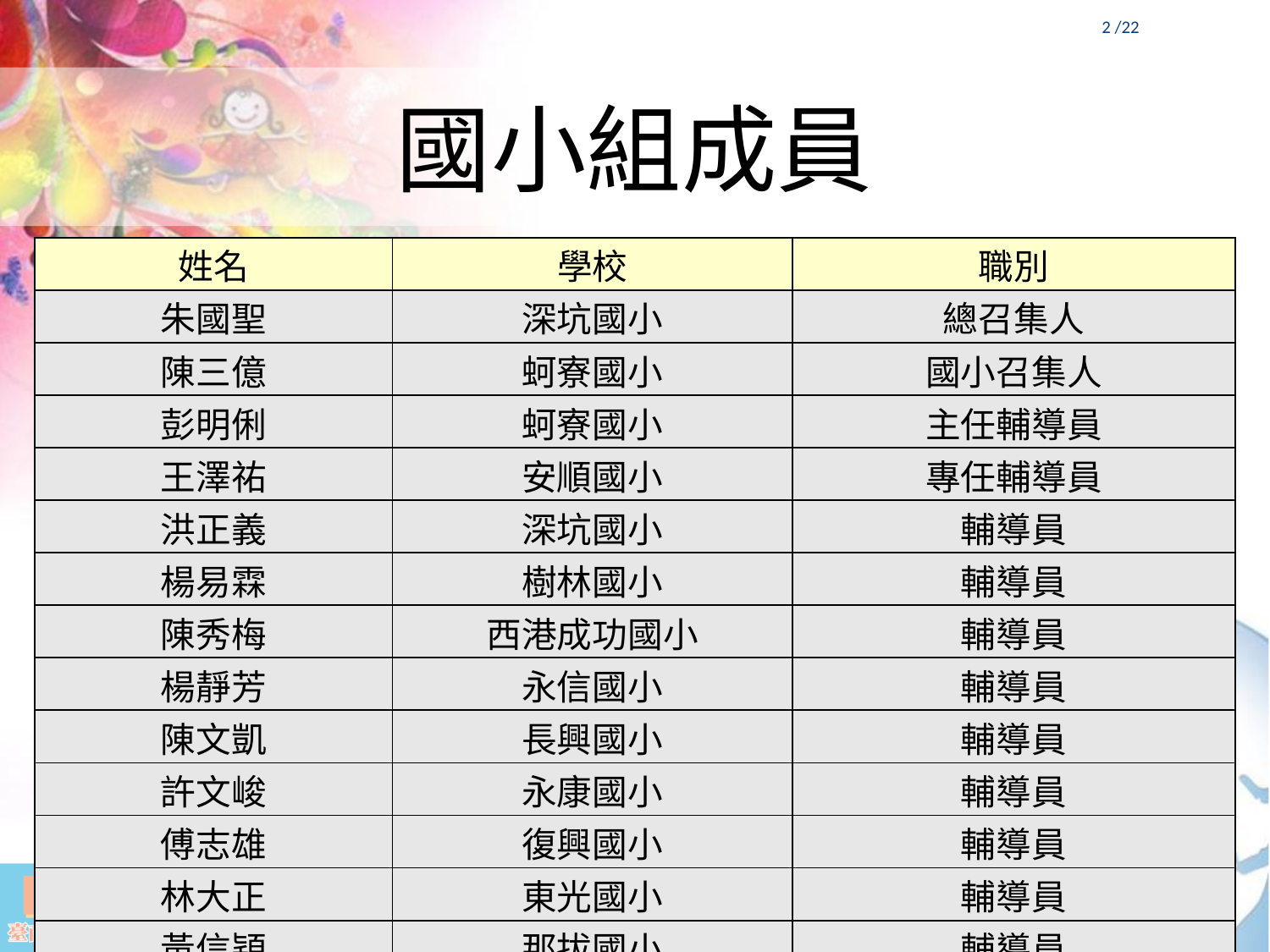

2 /22
# 國小組成員
| 姓名 | 學校 | 職別 |
| --- | --- | --- |
| 朱國聖 | 深坑國小 | 總召集人 |
| 陳三億 | 蚵寮國小 | 國小召集人 |
| 彭明俐 | 蚵寮國小 | 主任輔導員 |
| 王澤祐 | 安順國小 | 專任輔導員 |
| 洪正義 | 深坑國小 | 輔導員 |
| 楊易霖 | 樹林國小 | 輔導員 |
| 陳秀梅 | 西港成功國小 | 輔導員 |
| 楊靜芳 | 永信國小 | 輔導員 |
| 陳文凱 | 長興國小 | 輔導員 |
| 許文峻 | 永康國小 | 輔導員 |
| 傅志雄 | 復興國小 | 輔導員 |
| 林大正 | 東光國小 | 輔導員 |
| 黃信穎 | 那拔國小 | 輔導員 |